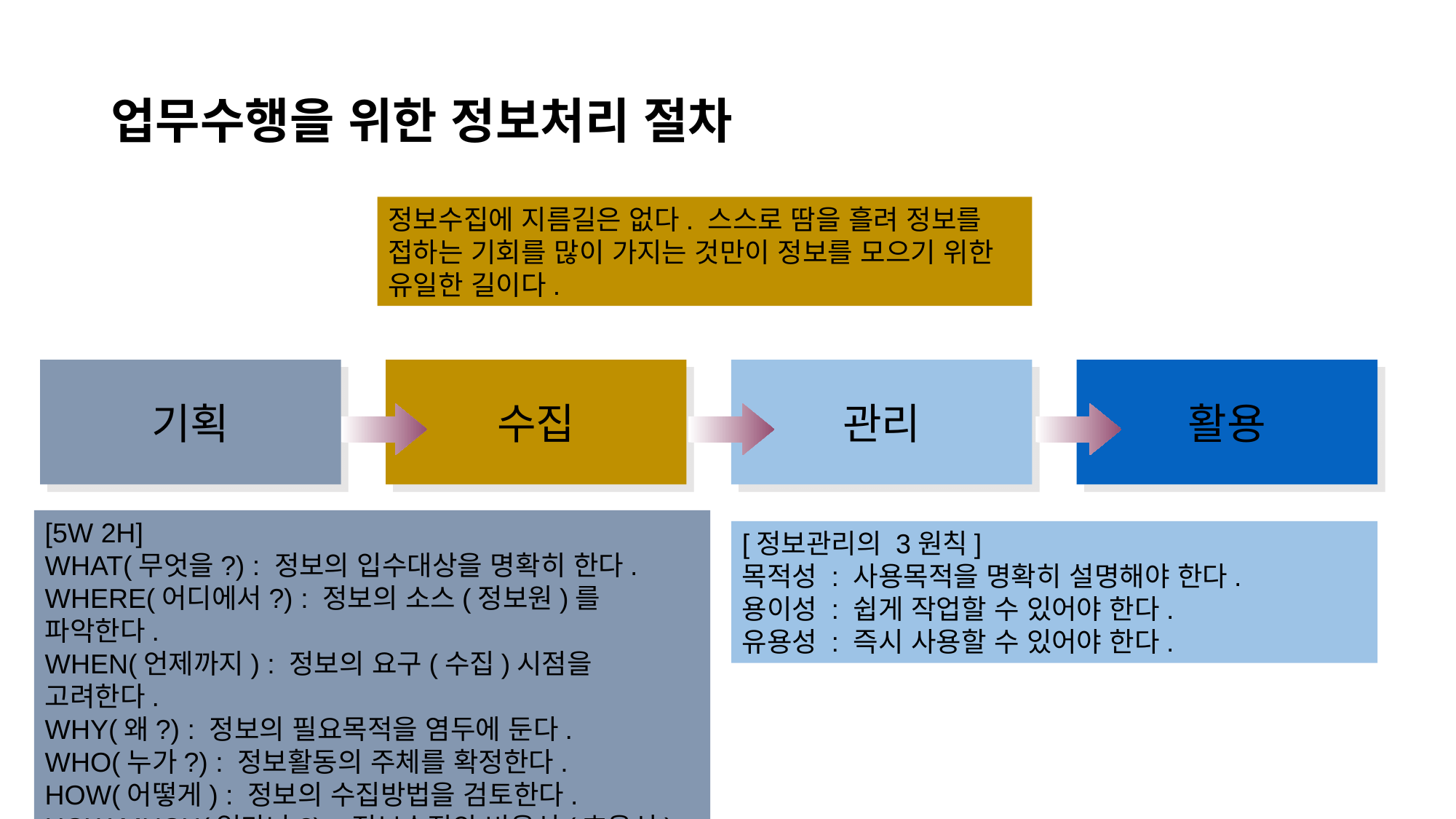

# 업무수행을 위한 정보처리 절차
정보수집에 지름길은 없다. 스스로 땀을 흘려 정보를 접하는 기회를 많이 가지는 것만이 정보를 모으기 위한 유일한 길이다.
기획
수집
관리
활용

[5W 2H]
WHAT(무엇을?) : 정보의 입수대상을 명확히 한다.
WHERE(어디에서?) : 정보의 소스(정보원)를 파악한다.
WHEN(언제까지) : 정보의 요구(수집)시점을 고려한다.
WHY(왜?) : 정보의 필요목적을 염두에 둔다.
WHO(누가?) : 정보활동의 주체를 확정한다.
HOW(어떻게) : 정보의 수집방법을 검토한다.
HOW MUCH(얼마나?) : 정보수집의 비용성(효용성)을 중시한다.
[정보관리의 3원칙]
목적성 : 사용목적을 명확히 설명해야 한다.
용이성 : 쉽게 작업할 수 있어야 한다.
유용성 : 즉시 사용할 수 있어야 한다.